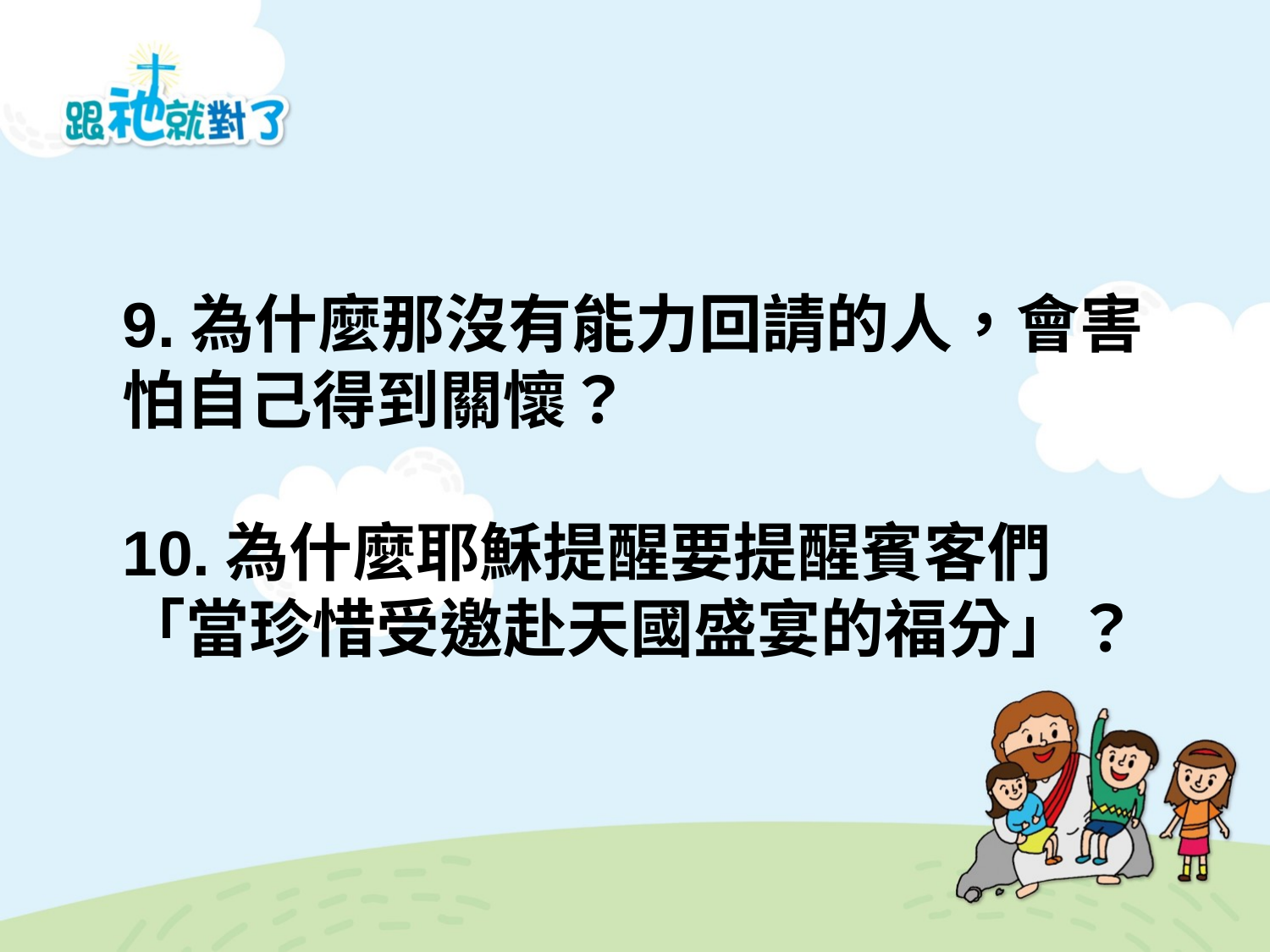

9.為什麼那沒有能力回請的人，會害怕自己得到關懷？

10.為什麼耶穌提醒要提醒賓客們「當珍惜受邀赴天國盛宴的福分」？